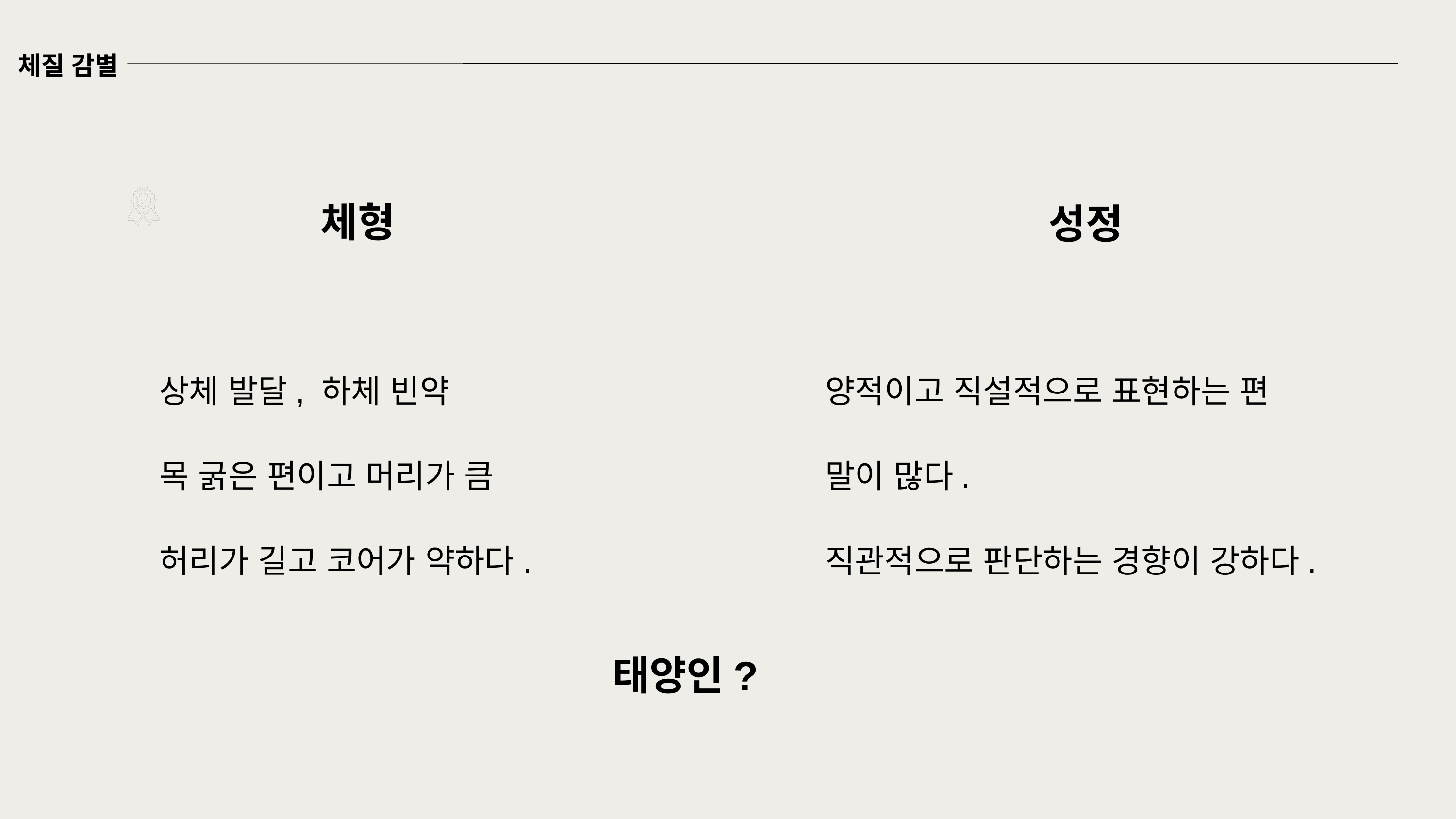

체질 감별

체형
성정
양적이고 직설적으로 표현하는 편

말이 많다.

직관적으로 판단하는 경향이 강하다.
상체 발달, 하체 빈약

목 굵은 편이고 머리가 큼

허리가 길고 코어가 약하다.
태양인?